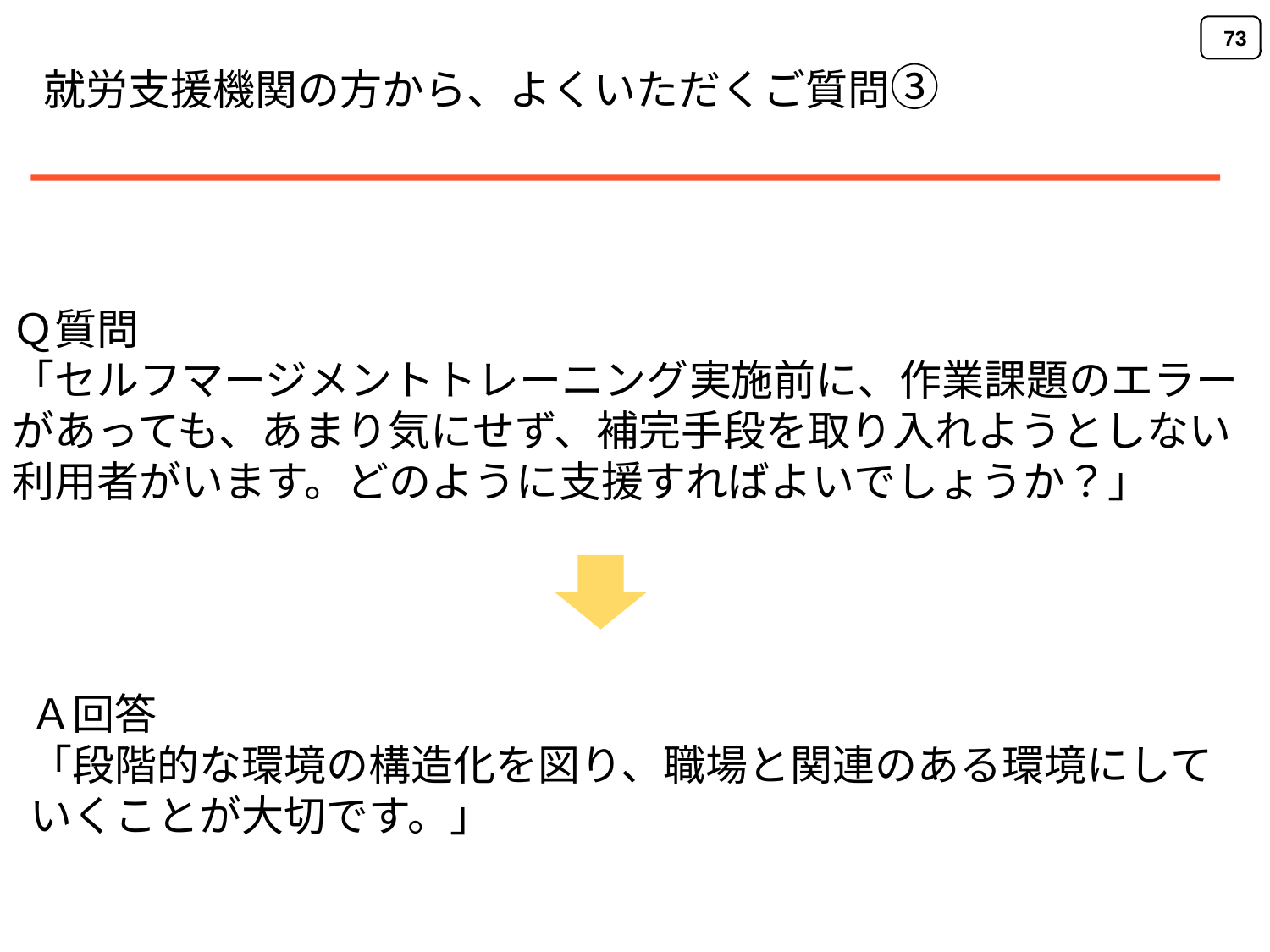

73

就労支援機関の方から、よくいただくご質問③

Ｑ質問
「セルフマージメントトレーニング実施前に、作業課題のエラーがあっても、あまり気にせず、補完手段を取り入れようとしない利用者がいます。どのように支援すればよいでしょうか？」

Ａ回答
「段階的な環境の構造化を図り、職場と関連のある環境にしていくことが大切です。」